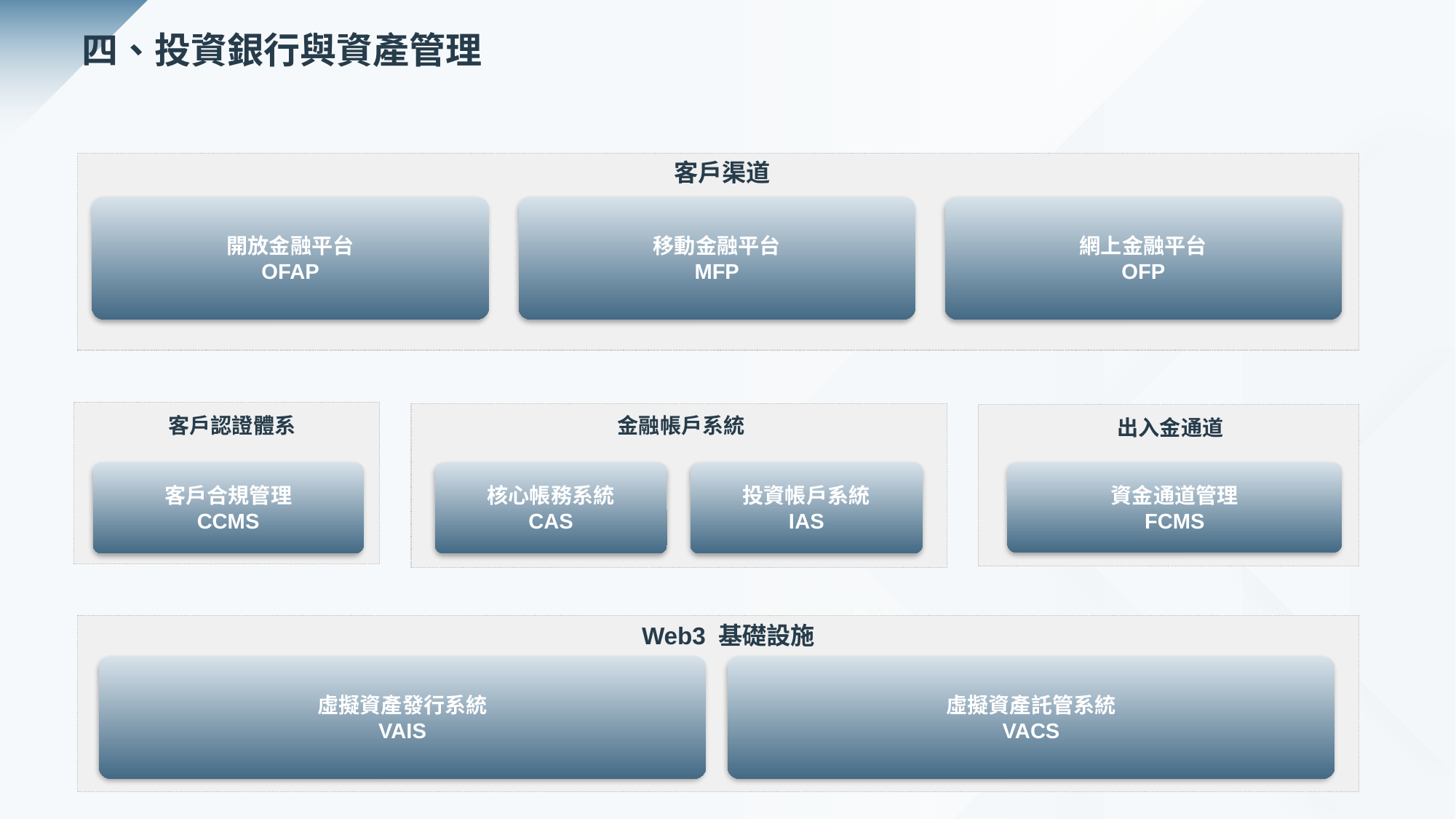

四、投資銀行與資產管理
客戶渠道

開放金融平台
OFAP
移動金融平台
MFP
網上金融平台
OFP

金融帳戶系統
客戶認證體系
出入金通道
客戶合規管理
CCMS
核心帳務系統
CAS
投資帳戶系統
IAS
資金通道管理
FCMS
Web3 基礎設施

虛擬資產發行系統
VAIS
虛擬資產託管系統
VACS